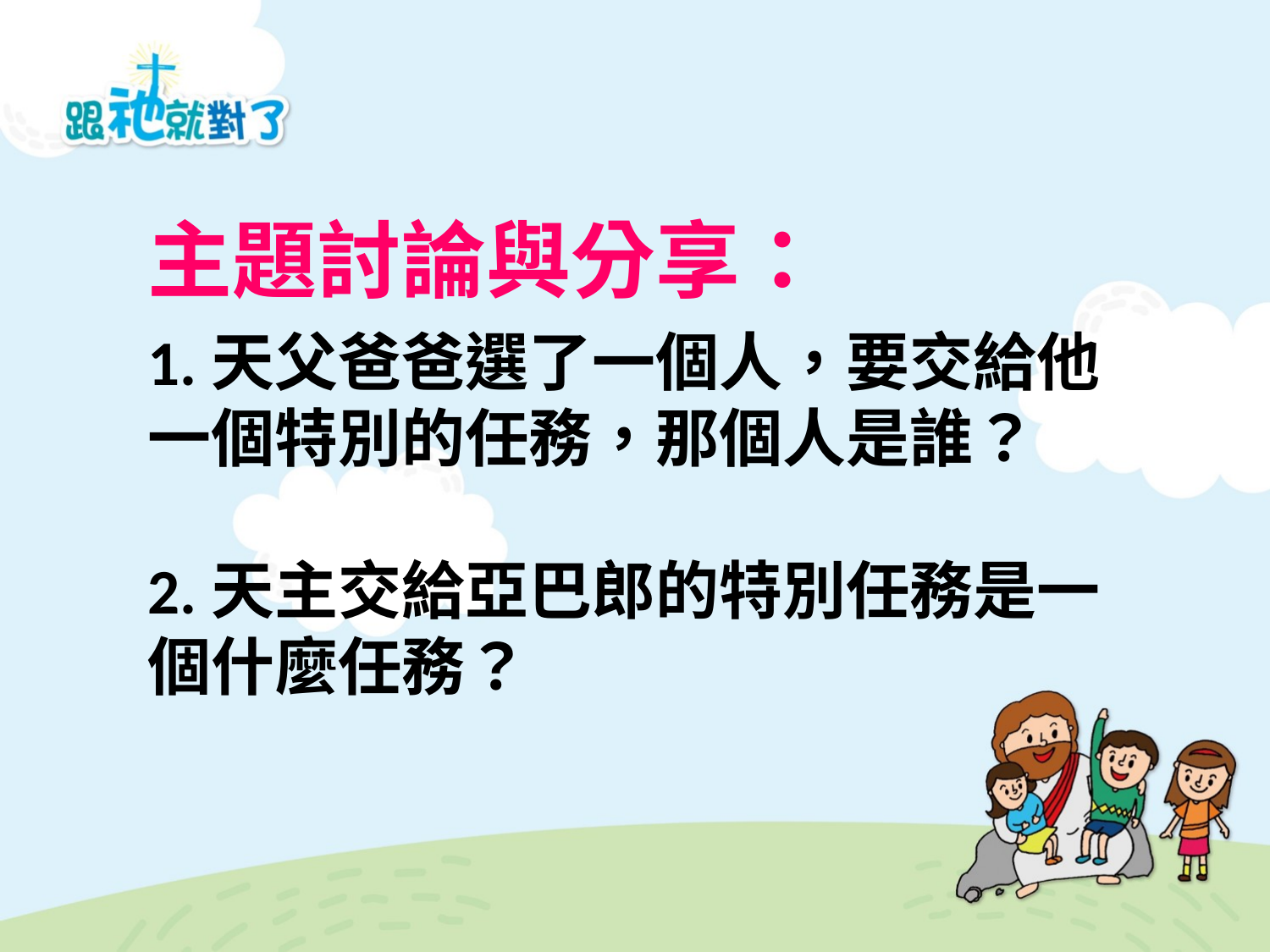

主題討論與分享：
1.天父爸爸選了一個人，要交給他一個特別的任務，那個人是誰？

2.天主交給亞巴郎的特別任務是一個什麼任務？